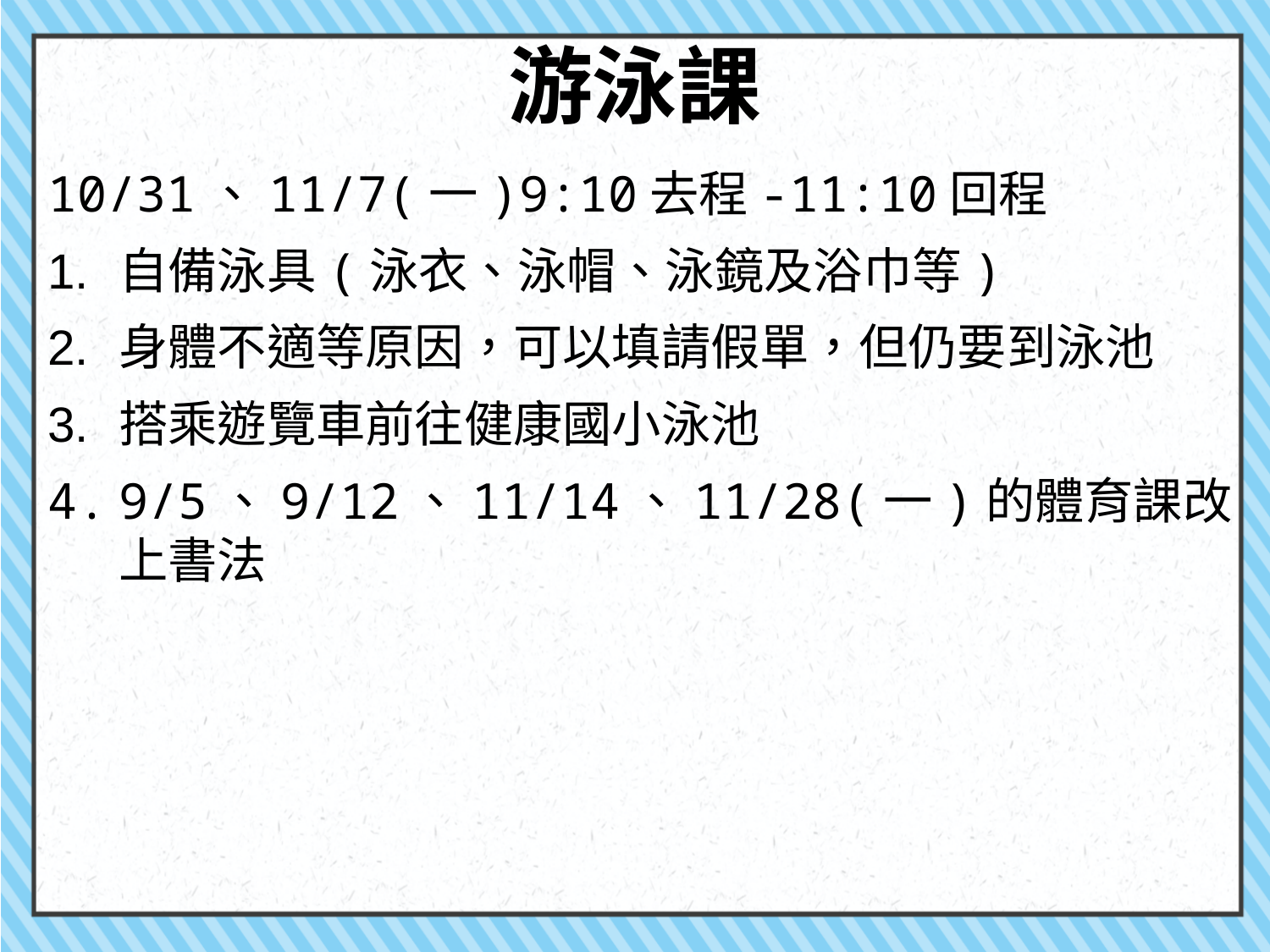

# 游泳課
10/31、11/7(一)9:10去程-11:10回程
自備泳具(泳衣、泳帽、泳鏡及浴巾等)
身體不適等原因，可以填請假單，但仍要到泳池
搭乘遊覽車前往健康國小泳池
9/5、9/12、11/14、11/28(一)的體育課改上書法